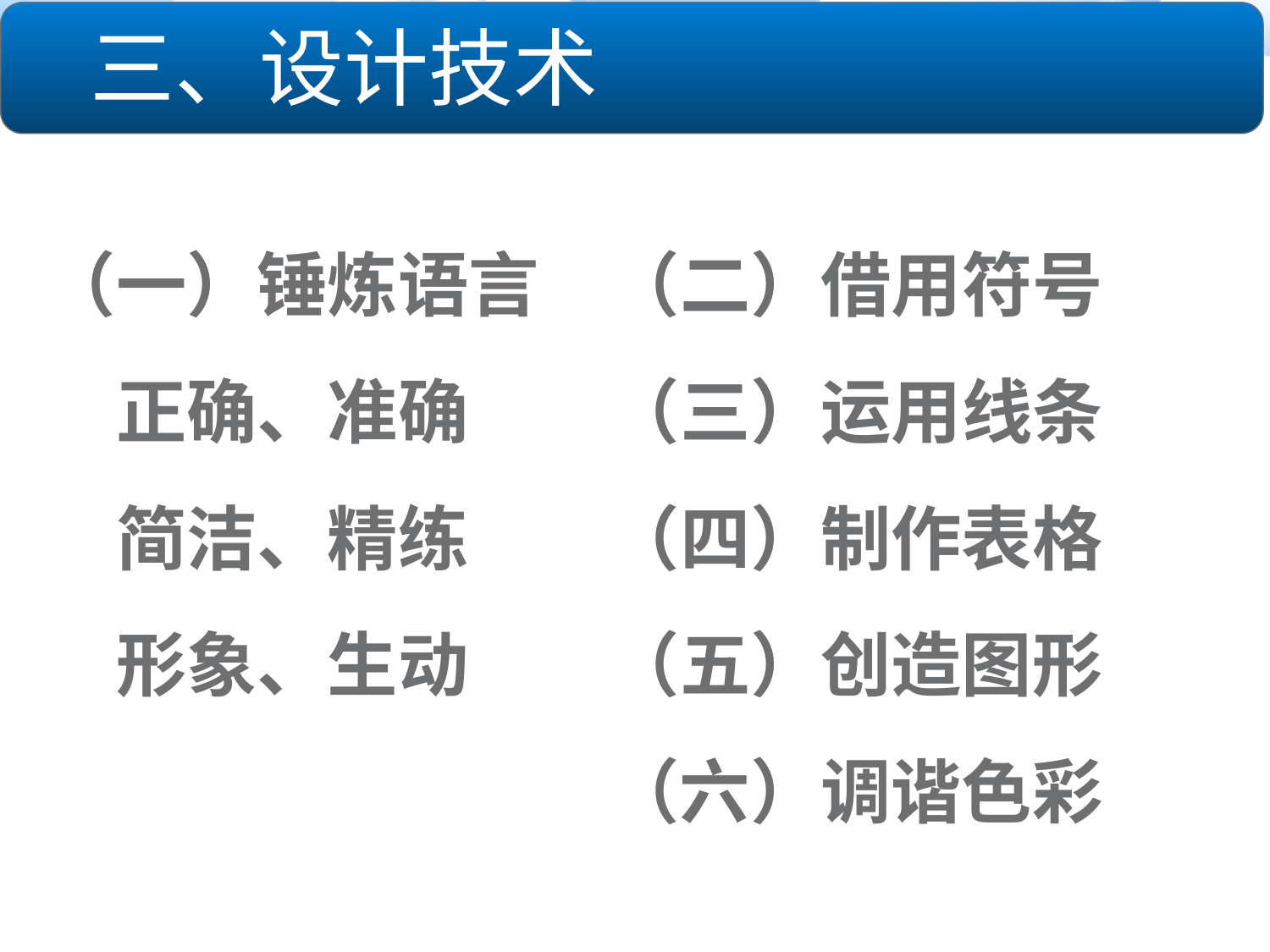

三、设计技术
（一）锤炼语言　（二）借用符号
　正确、准确　　（三）运用线条
　简洁、精练　　（四）制作表格
　形象、生动　　（五）创造图形
　　　　　　　　（六）调谐色彩